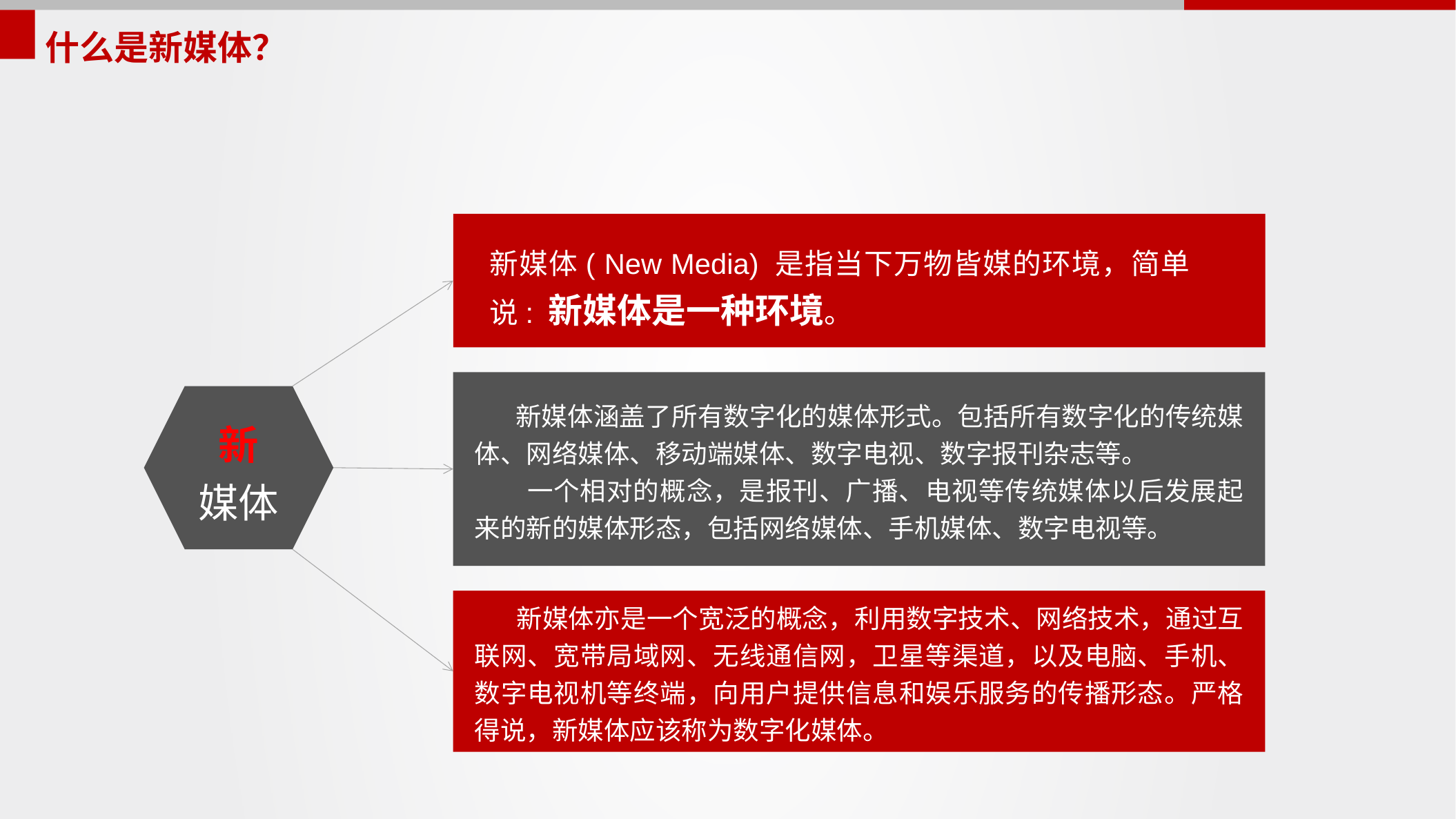

什么是新媒体？

新媒体( New Media) 是指当下万物皆媒的环境，简单说: 新媒体是一种环境。

新
媒体
      新媒体涵盖了所有数字化的媒体形式。包括所有数字化的传统媒体、网络媒体、移动端媒体、数字电视、数字报刊杂志等。
       一个相对的概念，是报刊、广播、电视等传统媒体以后发展起来的新的媒体形态，包括网络媒体、手机媒体、数字电视等。

      新媒体亦是一个宽泛的概念，利用数字技术、网络技术，通过互联网、宽带局域网、无线通信网，卫星等渠道，以及电脑、手机、数字电视机等终端，向用户提供信息和娱乐服务的传播形态。严格得说，新媒体应该称为数字化媒体。